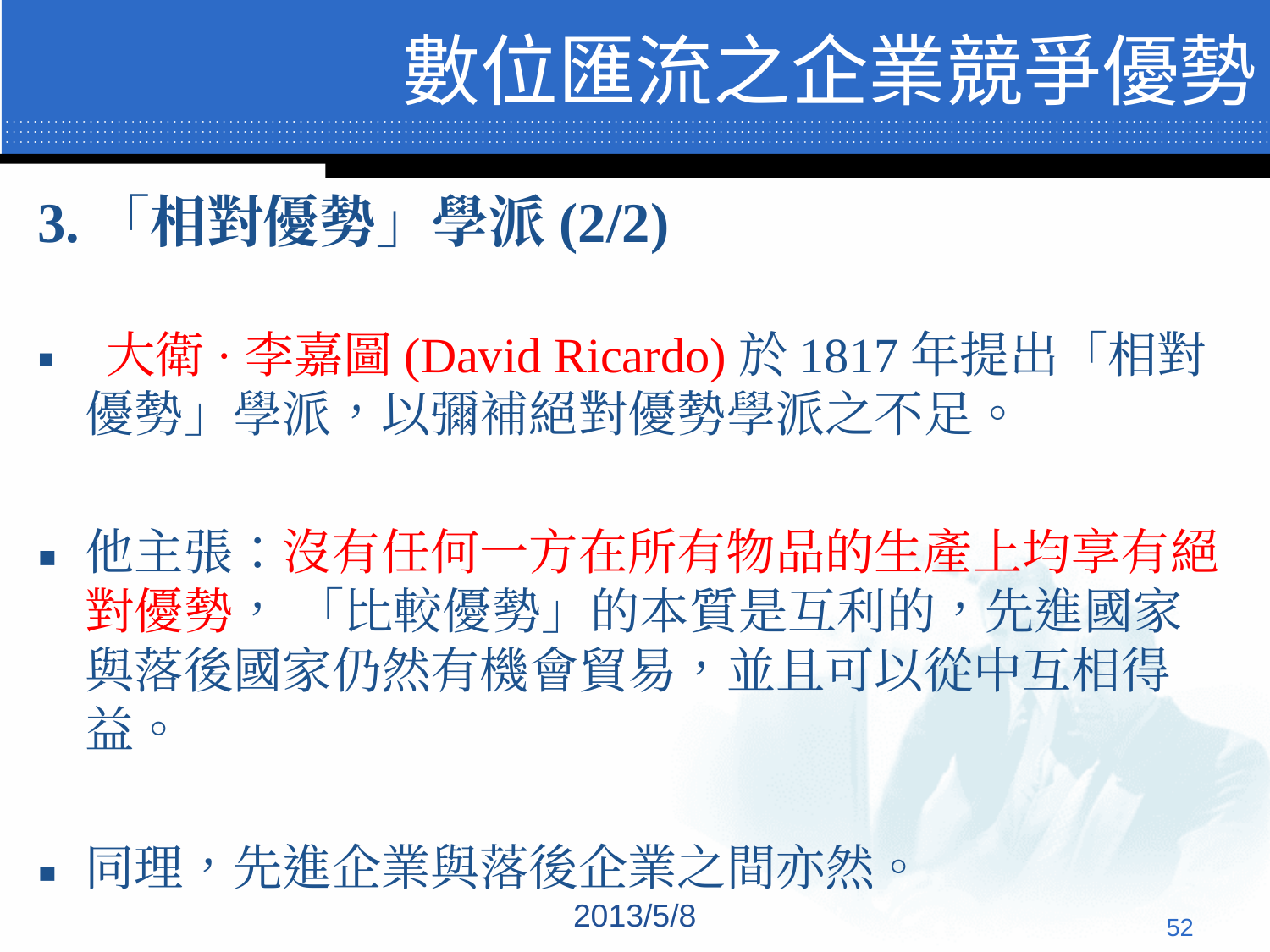

# 數位匯流之企業競爭優勢
3.「相對優勢」學派(2/2)

 大衛·李嘉圖(David Ricardo)於1817年提出「相對優勢」學派，以彌補絕對優勢學派之不足。

他主張：沒有任何一方在所有物品的生產上均享有絕對優勢， 「比較優勢」的本質是互利的，先進國家與落後國家仍然有機會貿易，並且可以從中互相得益。

同理，先進企業與落後企業之間亦然。
2013/5/8
52